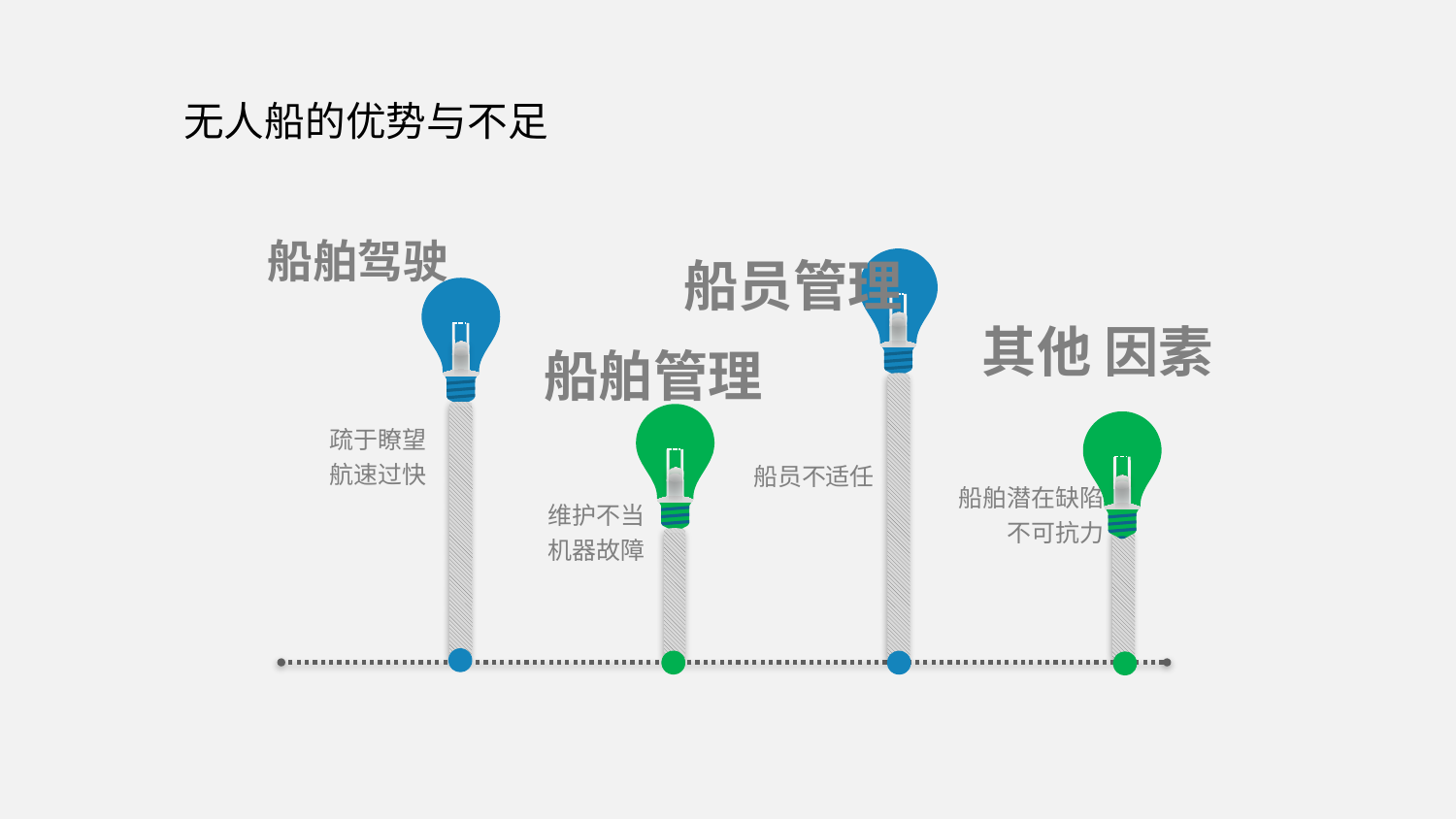

无人船的优势与不足
船舶驾驶

船员管理

其他 因素
船舶管理
船员不适任
疏于瞭望
航速过快

船舶潜在缺陷
不可抗力
维护不当
机器故障